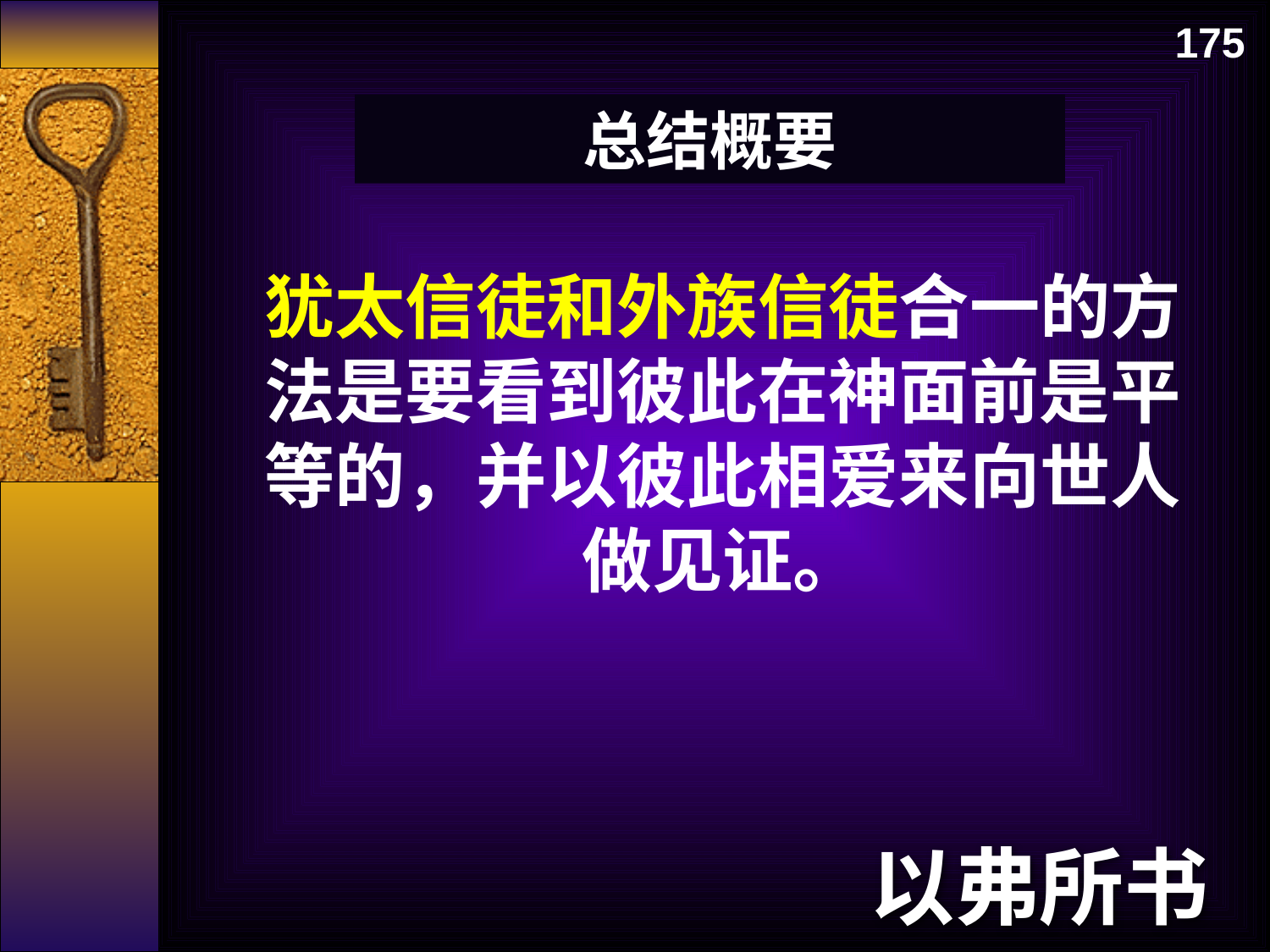

175
总结概要
犹太信徒和外族信徒合一的方法是要看到彼此在神面前是平等的，并以彼此相爱来向世人做见证。
以弗所书